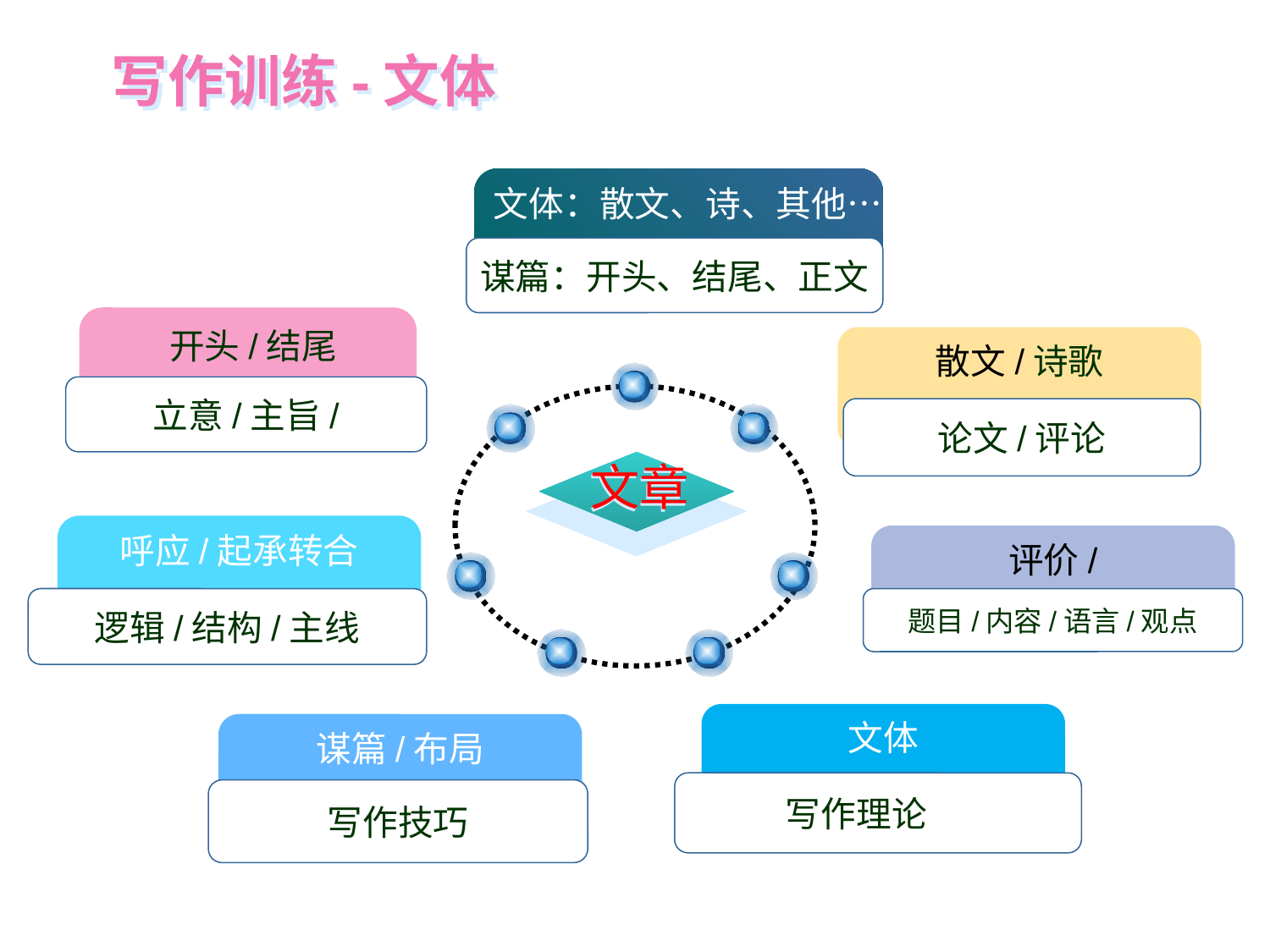

写作训练-文体
文体：散文、诗、其他……
谋篇：开头、结尾、正文

 开头/结尾
散文/诗歌

立意/主旨/

论文/评论

文章
呼应/起承转合
评价/

逻辑/结构/主线

题目/内容/语言/观点

文体
谋篇/布局
           写作理论
写作技巧